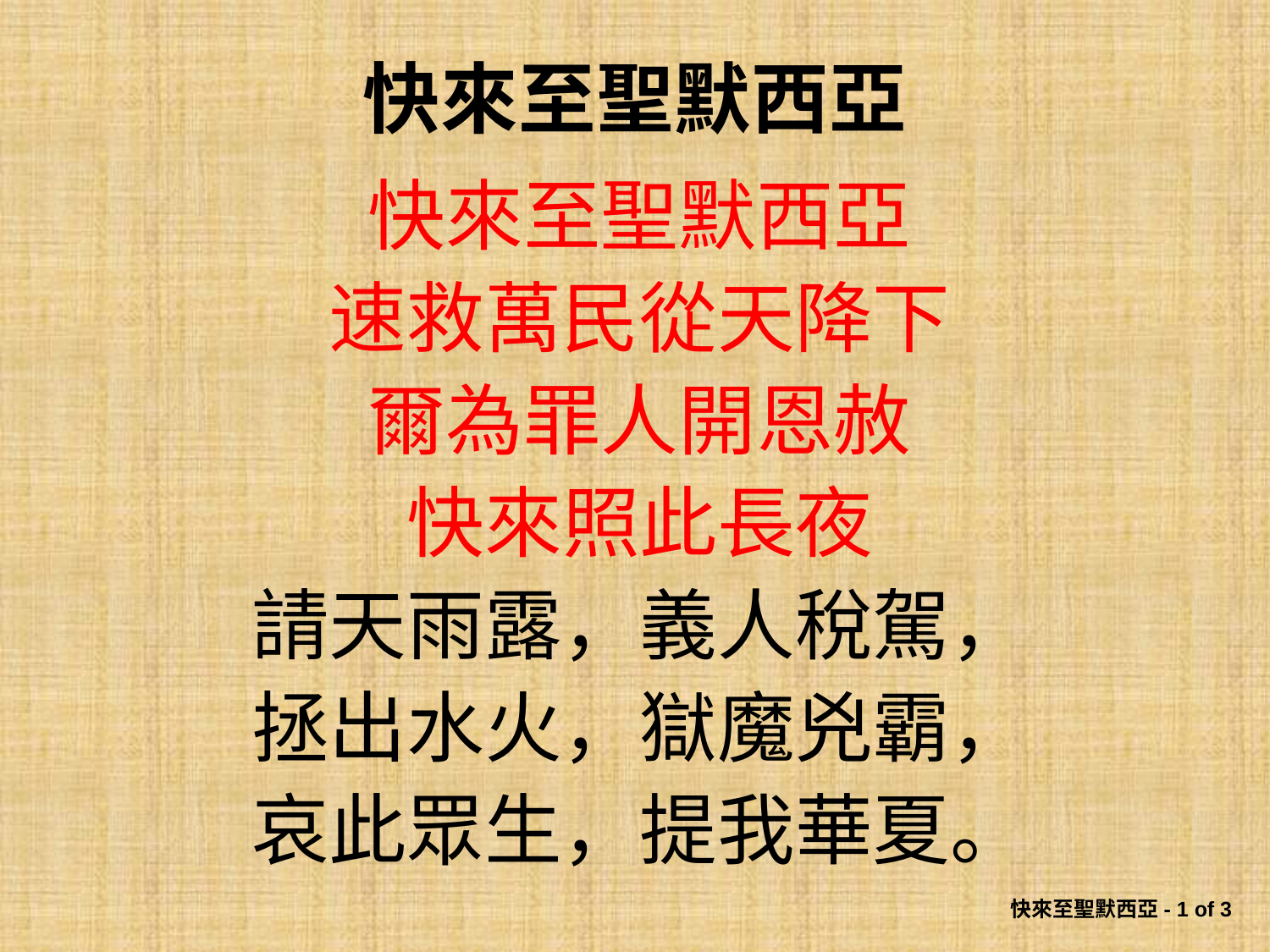

# 快來至聖默西亞
快來至聖默西亞
速救萬民從天降下
爾為罪人開恩赦
快來照此長夜
請天雨露，義人稅駕，
拯出水火，獄魔兇霸，
哀此眾生，提我華夏。

快來至聖默西亞- 1 of 3